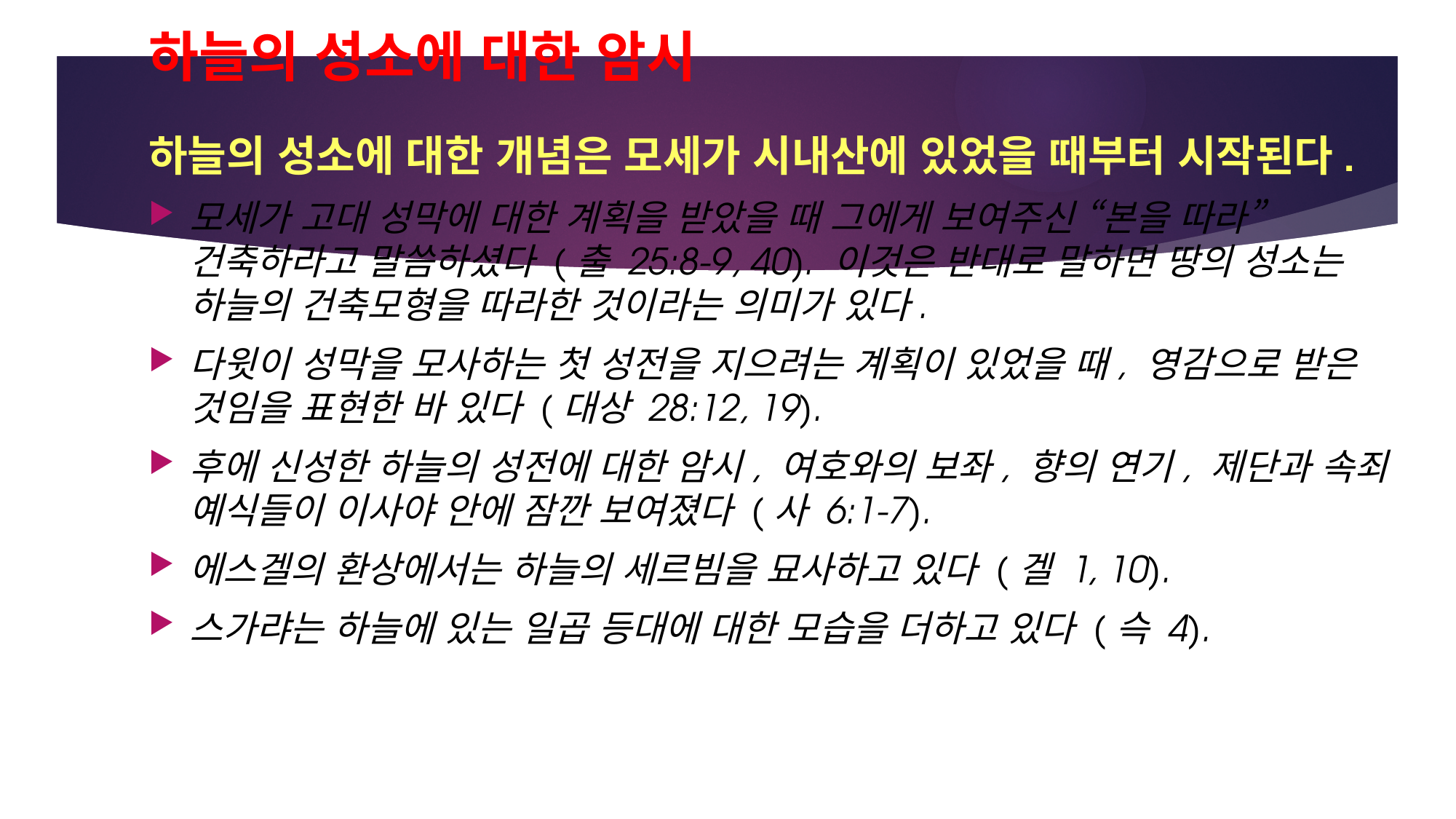

# 하늘의 성소에 대한 암시
하늘의 성소에 대한 개념은 모세가 시내산에 있었을 때부터 시작된다.
모세가 고대 성막에 대한 계획을 받았을 때 그에게 보여주신 “본을 따라” 건축하라고 말씀하셨다 (출 25:8-9, 40). 이것은 반대로 말하면 땅의 성소는 하늘의 건축모형을 따라한 것이라는 의미가 있다.
다윗이 성막을 모사하는 첫 성전을 지으려는 계획이 있었을 때, 영감으로 받은 것임을 표현한 바 있다 (대상 28:12, 19).
후에 신성한 하늘의 성전에 대한 암시, 여호와의 보좌, 향의 연기, 제단과 속죄 예식들이 이사야 안에 잠깐 보여졌다 (사 6:1-7).
에스겔의 환상에서는 하늘의 세르빔을 묘사하고 있다 (겔 1, 10).
스가랴는 하늘에 있는 일곱 등대에 대한 모습을 더하고 있다 (슥 4).